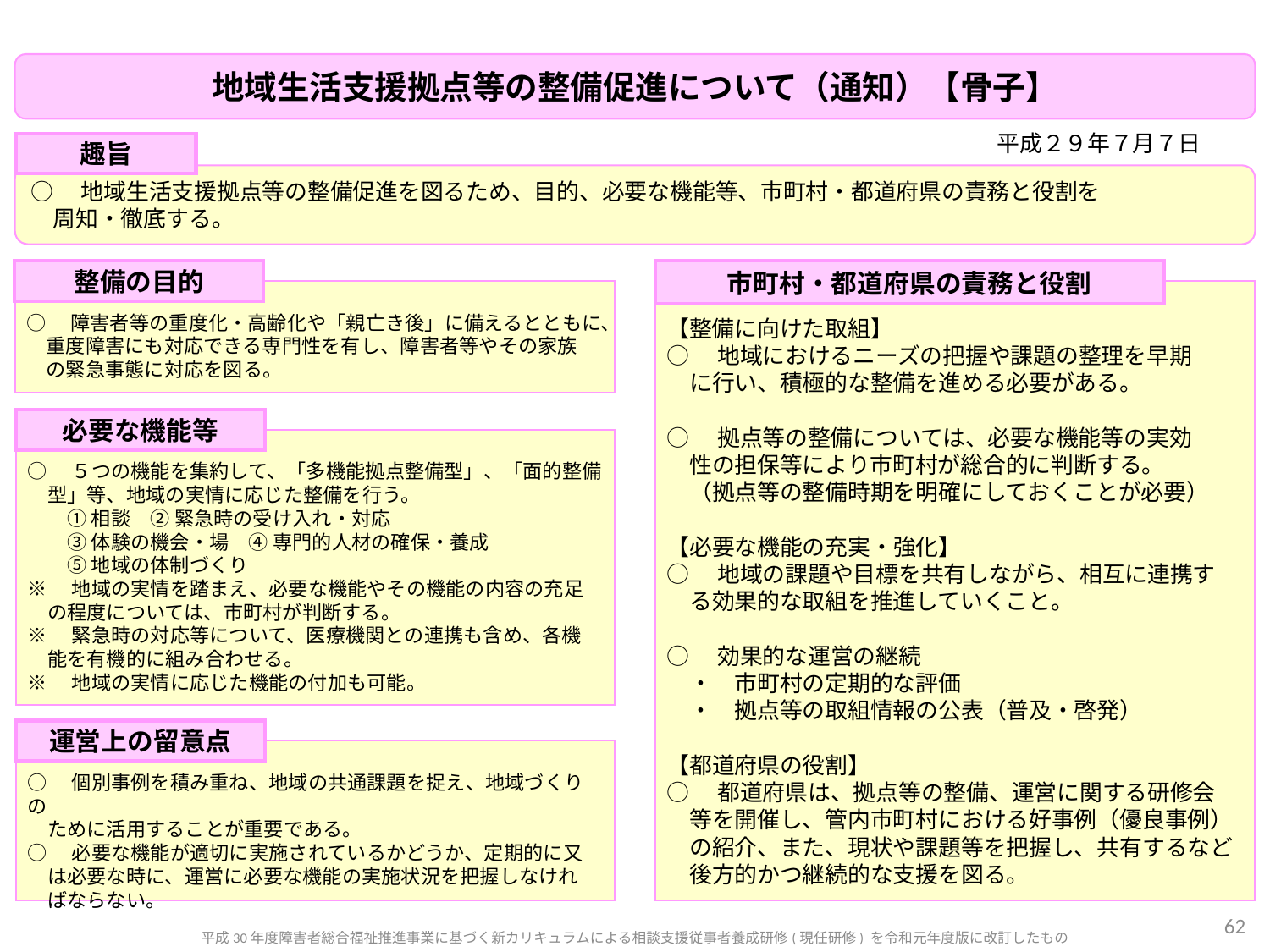

地域生活支援拠点等の整備促進について（通知）【骨子】
平成２９年７月７日
趣旨
○　地域生活支援拠点等の整備促進を図るため、目的、必要な機能等、市町村・都道府県の責務と役割を
　周知・徹底する。
市町村・都道府県の責務と役割
整備の目的

【整備に向けた取組】
○　地域におけるニーズの把握や課題の整理を早期
　に行い、積極的な整備を進める必要がある。

○　拠点等の整備については、必要な機能等の実効
　性の担保等により市町村が総合的に判断する。
　（拠点等の整備時期を明確にしておくことが必要）

【必要な機能の充実・強化】
○　地域の課題や目標を共有しながら、相互に連携す
　る効果的な取組を推進していくこと。

○　効果的な運営の継続
　・　市町村の定期的な評価
　・　拠点等の取組情報の公表（普及・啓発）

【都道府県の役割】
○　都道府県は、拠点等の整備、運営に関する研修会
　等を開催し、管内市町村における好事例（優良事例）
　の紹介、また、現状や課題等を把握し、共有するなど
　後方的かつ継続的な支援を図る。

○　障害者等の重度化・高齢化や「親亡き後」に備えるとともに、
　重度障害にも対応できる専門性を有し、障害者等やその家族
　の緊急事態に対応を図る。
必要な機能等

○　５つの機能を集約して、「多機能拠点整備型」、「面的整備
　型」等、地域の実情に応じた整備を行う。
　　① 相談　② 緊急時の受け入れ・対応
　　③ 体験の機会・場　④ 専門的人材の確保・養成
　　⑤ 地域の体制づくり
※　地域の実情を踏まえ、必要な機能やその機能の内容の充足
　の程度については、市町村が判断する。
※　緊急時の対応等について、医療機関との連携も含め、各機
　能を有機的に組み合わせる。
※　地域の実情に応じた機能の付加も可能。
運営上の留意点

○　個別事例を積み重ね、地域の共通課題を捉え、地域づくりの
　ために活用することが重要である。
○　必要な機能が適切に実施されているかどうか、定期的に又
　は必要な時に、運営に必要な機能の実施状況を把握しなけれ
　ばならない。
62
平成30年度障害者総合福祉推進事業に基づく新カリキュラムによる相談支援従事者養成研修(現任研修) を令和元年度版に改訂したもの